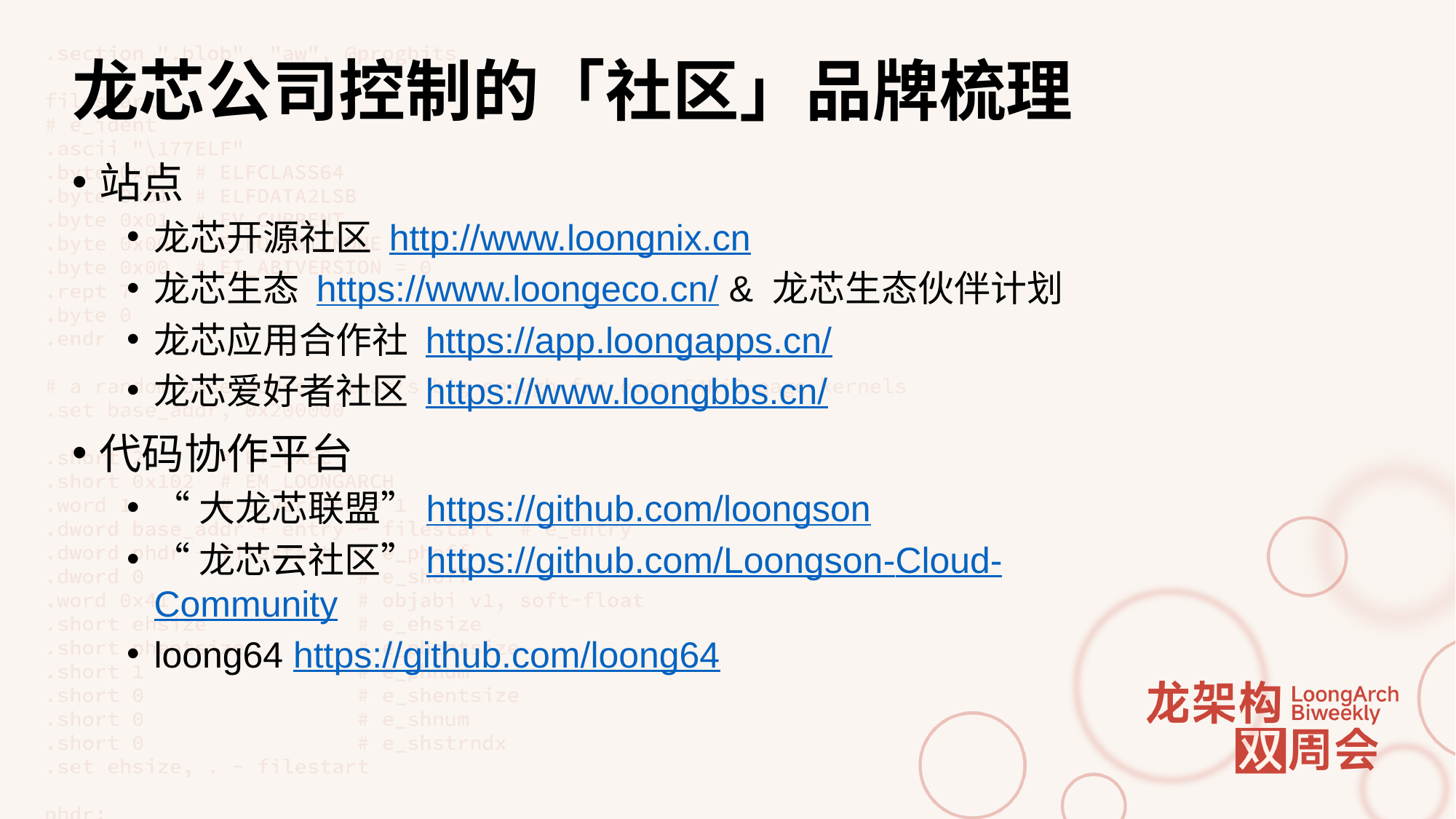

# 龙芯公司控制的「社区」品牌梳理
站点
龙芯开源社区 http://www.loongnix.cn
龙芯生态 https://www.loongeco.cn/ & 龙芯生态伙伴计划
龙芯应用合作社 https://app.loongapps.cn/
龙芯爱好者社区 https://www.loongbbs.cn/
代码协作平台
“大龙芯联盟”https://github.com/loongson
“龙芯云社区”https://github.com/Loongson-Cloud-Community
loong64 https://github.com/loong64